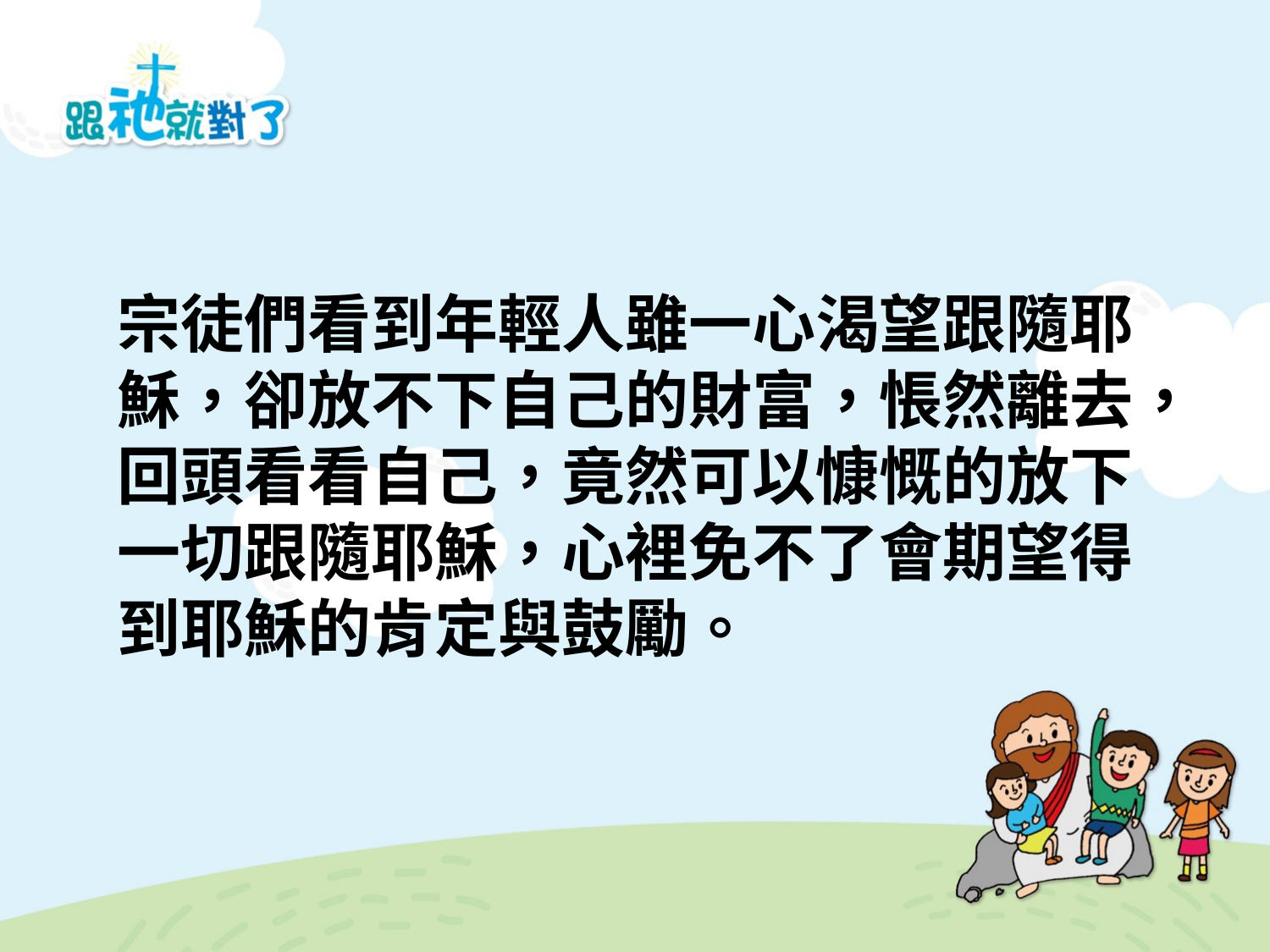

宗徒們看到年輕人雖一心渴望跟隨耶穌，卻放不下自己的財富，悵然離去，回頭看看自己，竟然可以慷慨的放下一切跟隨耶穌，心裡免不了會期望得到耶穌的肯定與鼓勵。